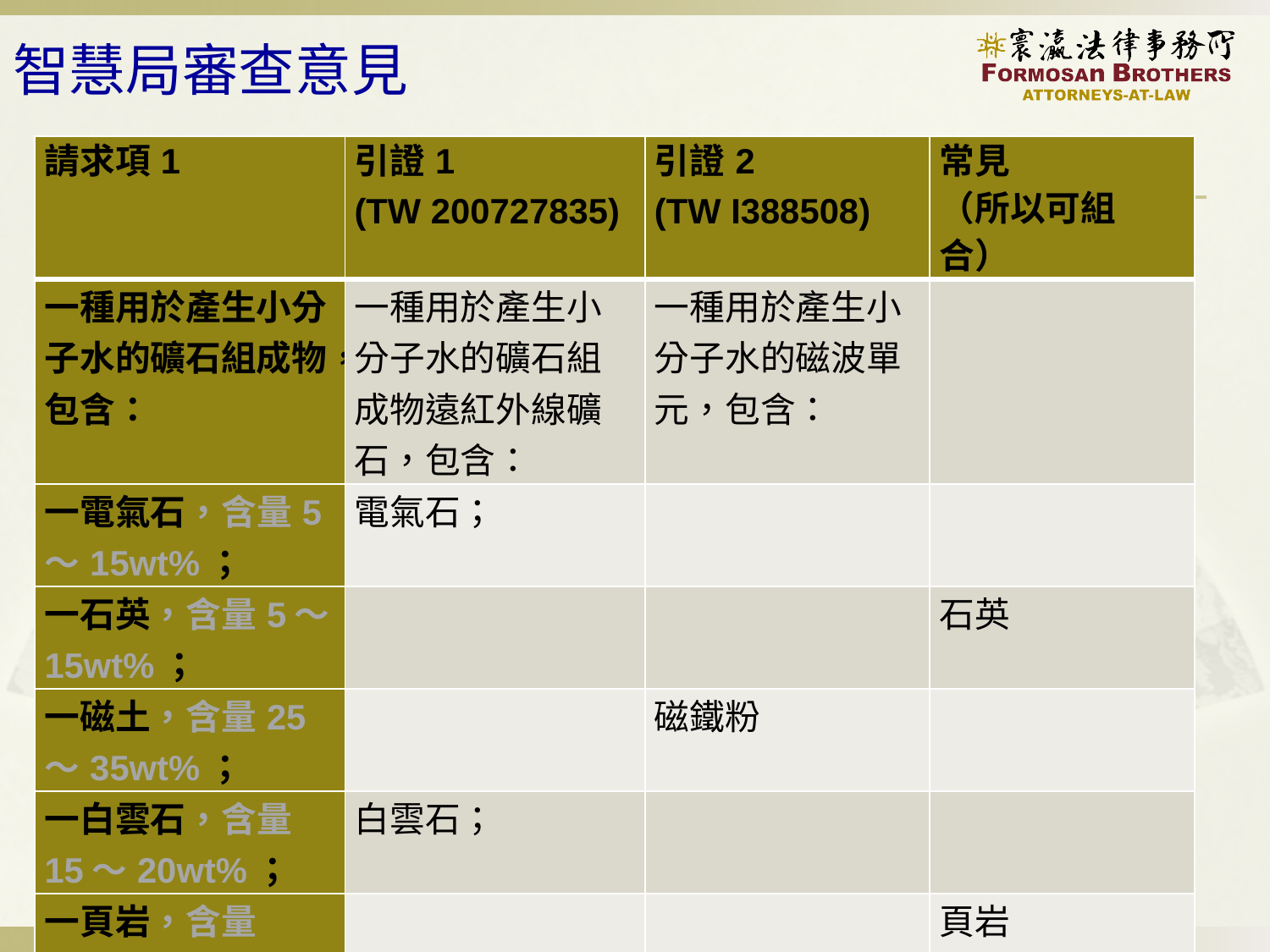

# 智慧局審查意見
| 請求項1 | 引證1 (TW 200727835) | 引證2 (TW I388508) | 常見 （所以可組合） |
| --- | --- | --- | --- |
| 一種用於產生小分子水的礦石組成物，包含： | 一種用於產生小分子水的礦石組成物遠紅外線礦石，包含： | 一種用於產生小分子水的磁波單元，包含： |  |
| 一電氣石，含量5～15wt%； | 電氣石； |  |  |
| 一石英，含量5～15wt%； |  |  | 石英 |
| 一磁土，含量25～35wt%； |  | 磁鐵粉 |  |
| 一白雲石，含量15～20wt%； | 白雲石； |  |  |
| 一頁岩，含量15~20wt%；以及 |  |  | 頁岩 |
| 一瓷土，含量5～25wt%。 |  |  | 瓷土 |
35